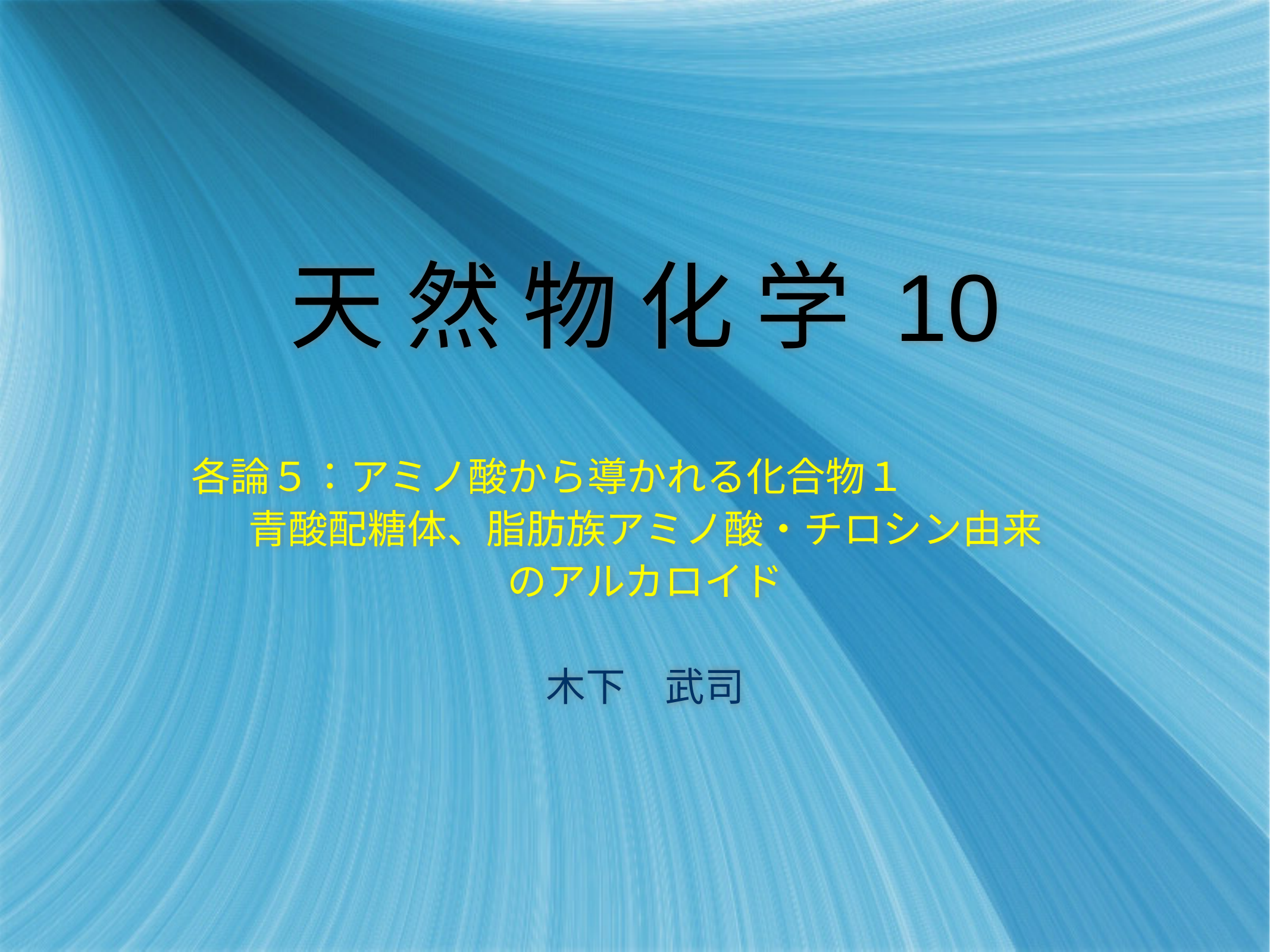

# 天 然 物 化 学 10
各論５：アミノ酸から導かれる化合物１
青酸配糖体、脂肪族アミノ酸・チロシン由来
のアルカロイド

木下　武司